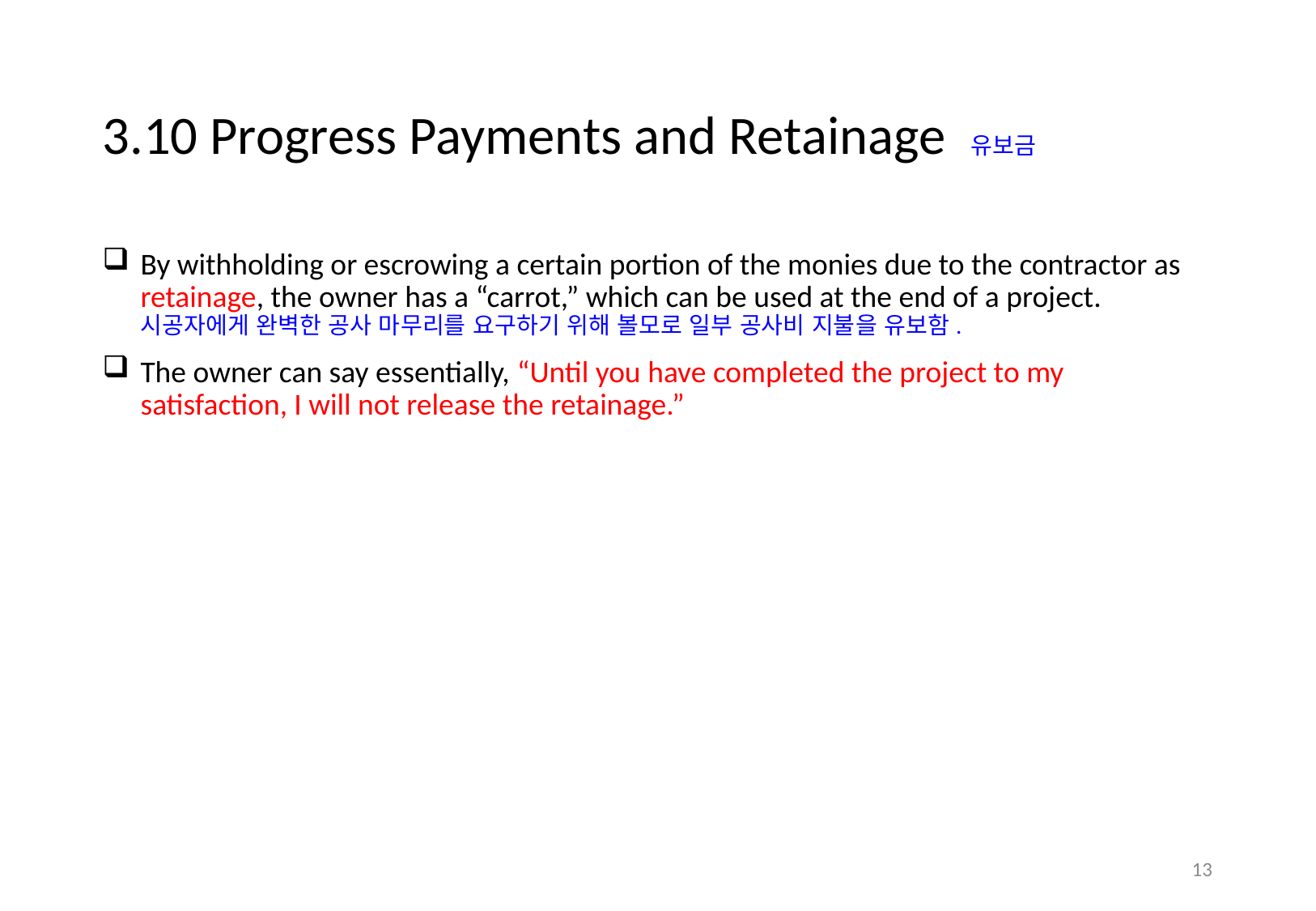

# 3.10 Progress Payments and Retainage 유보금
By withholding or escrowing a certain portion of the monies due to the contractor as retainage, the owner has a “carrot,” which can be used at the end of a project. 시공자에게 완벽한 공사 마무리를 요구하기 위해 볼모로 일부 공사비 지불을 유보함.
The owner can say essentially, “Until you have completed the project to my satisfaction, I will not release the retainage.”
13